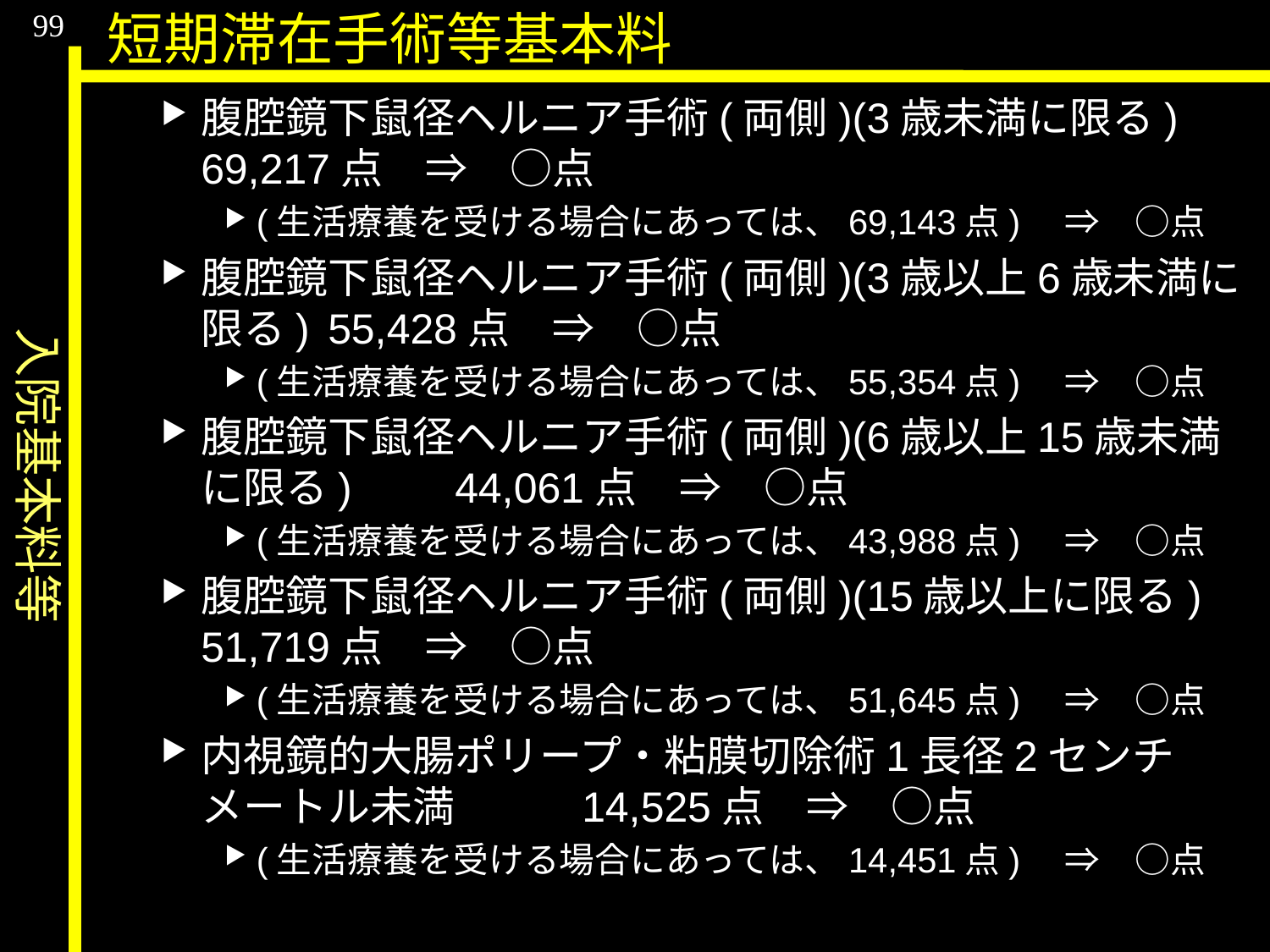

入院基本料等
99
短期滞在手術等基本料

腹腔鏡下鼠径ヘルニア手術(両側)(3歳未満に限る)	69,217点　⇒　○点
(生活療養を受ける場合にあっては、69,143点)　⇒　○点
腹腔鏡下鼠径ヘルニア手術(両側)(3歳以上6歳未満に限る)	55,428点　⇒　○点
(生活療養を受ける場合にあっては、55,354点)　⇒　○点
腹腔鏡下鼠径ヘルニア手術(両側)(6歳以上15歳未満に限る)	44,061点　⇒　○点
(生活療養を受ける場合にあっては、43,988点)　⇒　○点
腹腔鏡下鼠径ヘルニア手術(両側)(15歳以上に限る)	51,719点　⇒　○点
(生活療養を受ける場合にあっては、51,645点)　⇒　○点
内視鏡的大腸ポリープ・粘膜切除術1長径2センチメートル未満	14,525点　⇒　○点
(生活療養を受ける場合にあっては、14,451点)　⇒　○点